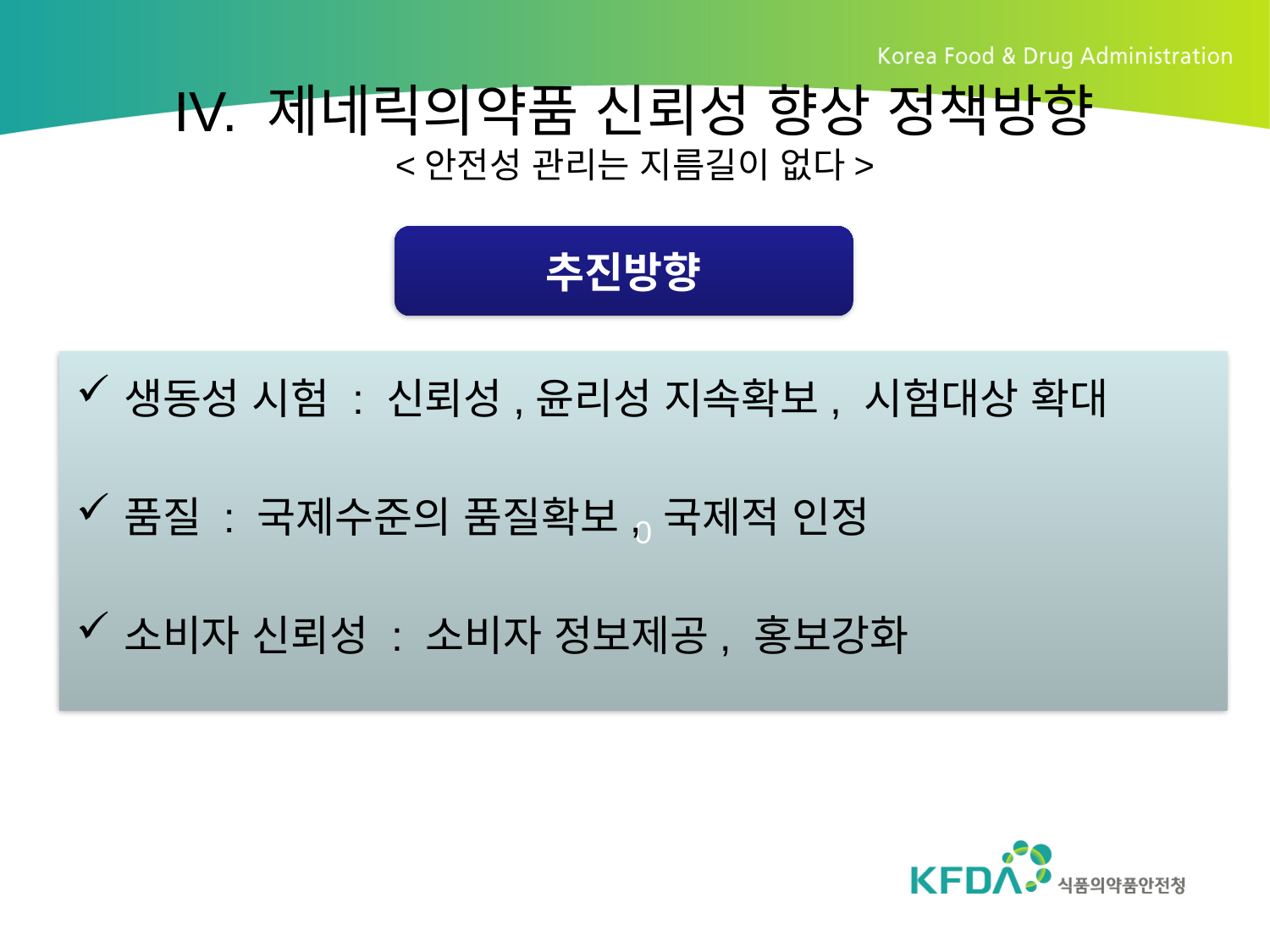

IV. 제네릭의약품 신뢰성 향상 정책방향
<안전성 관리는 지름길이 없다>
추진방향
0
생동성 시험 : 신뢰성,윤리성 지속확보, 시험대상 확대

품질 : 국제수준의 품질확보, 국제적 인정

소비자 신뢰성 : 소비자 정보제공, 홍보강화